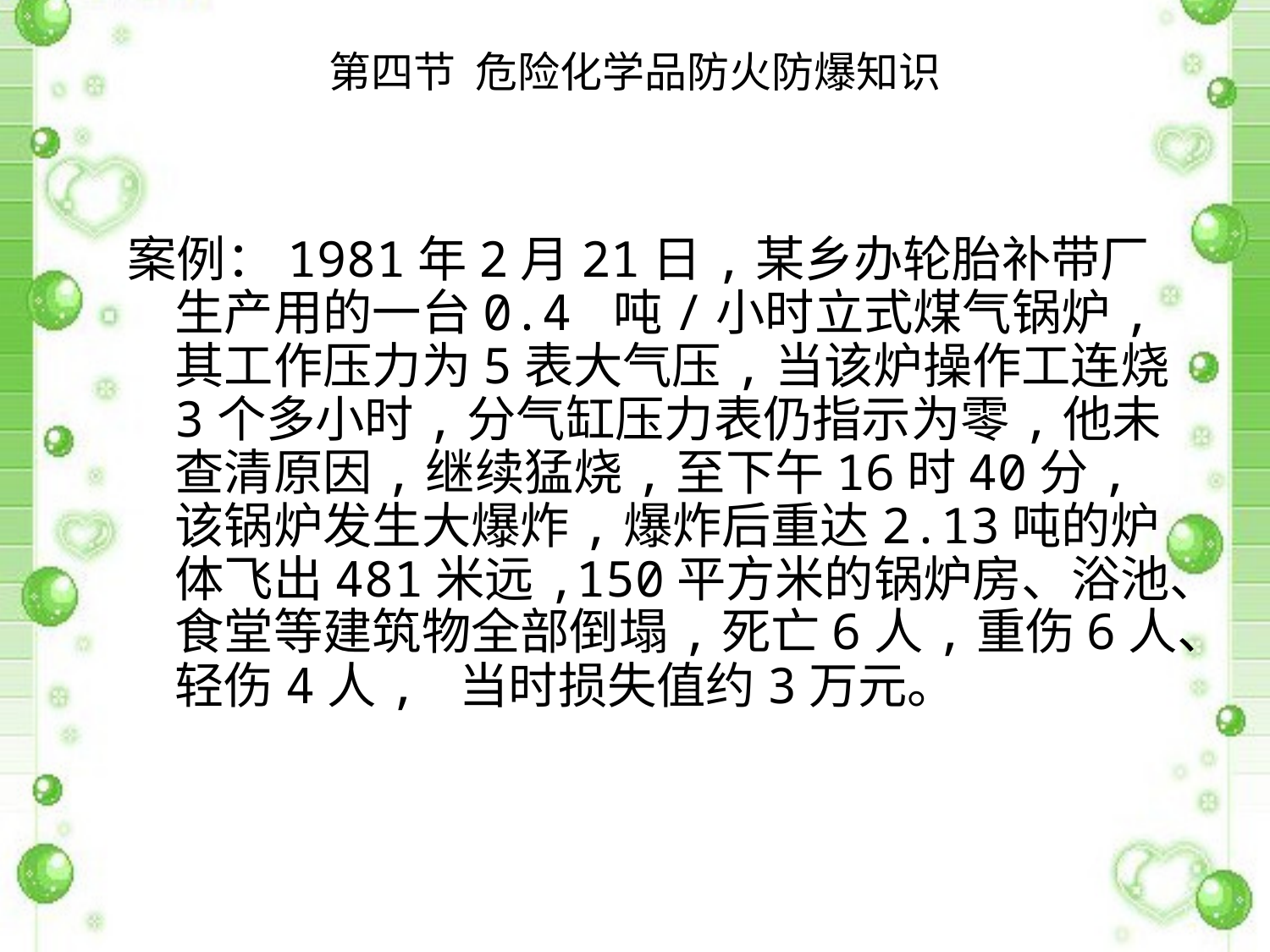

第四节  危险化学品防火防爆知识
案例：1981年2月21日,某乡办轮胎补带厂生产用的一台0.4 吨/小时立式煤气锅炉,其工作压力为5表大气压,当该炉操作工连烧3个多小时,分气缸压力表仍指示为零,他未查清原因,继续猛烧,至下午16时40分,该锅炉发生大爆炸,爆炸后重达2.13吨的炉体飞出481米远,150平方米的锅炉房、浴池、食堂等建筑物全部倒塌,死亡6人,重伤6人、轻伤4人, 当时损失值约3万元。